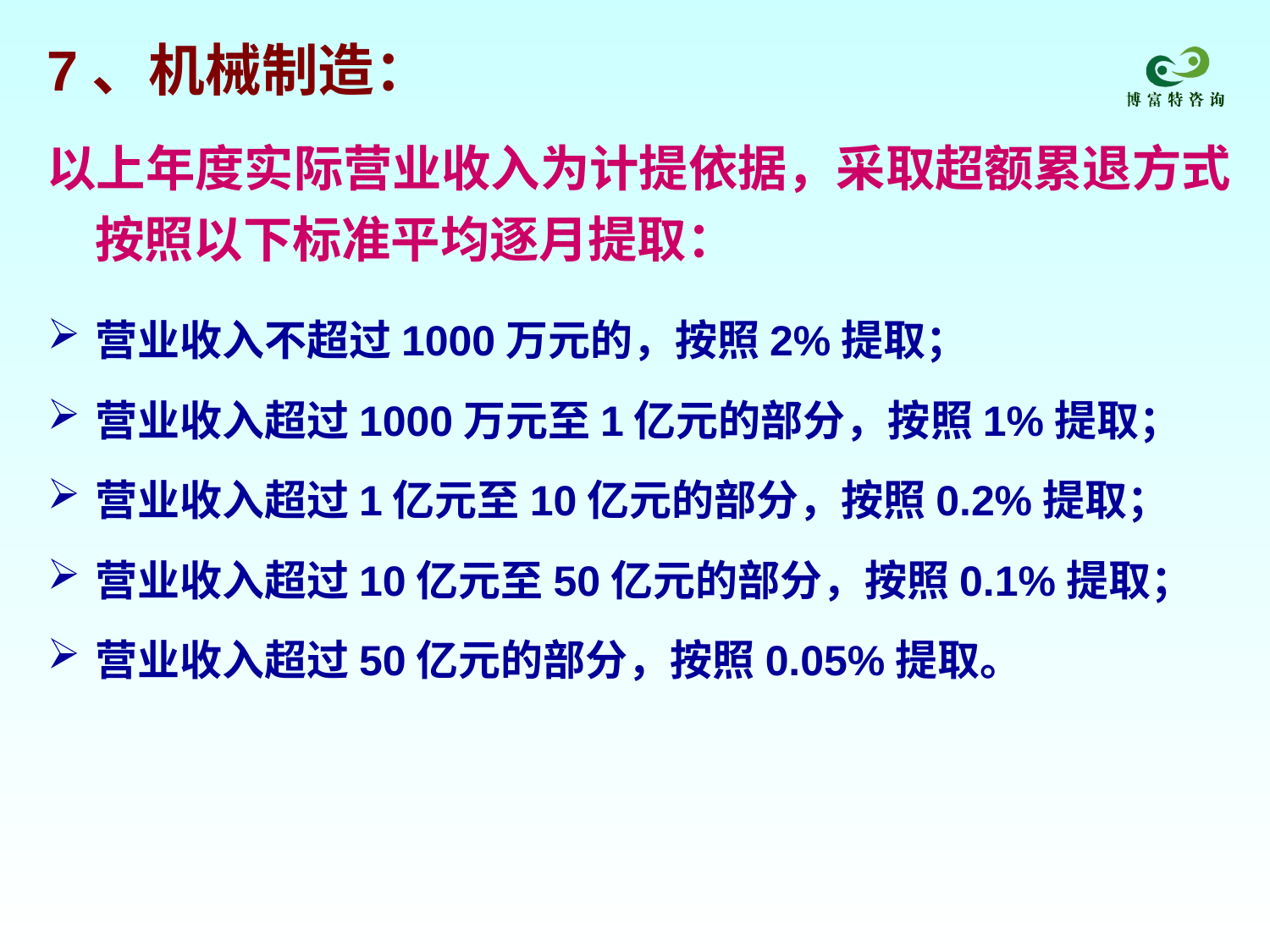

7、机械制造：
以上年度实际营业收入为计提依据，采取超额累退方式按照以下标准平均逐月提取：
营业收入不超过1000万元的，按照2%提取；
营业收入超过1000万元至1亿元的部分，按照1%提取；
营业收入超过1亿元至10亿元的部分，按照0.2%提取；
营业收入超过10亿元至50亿元的部分，按照0.1%提取；
营业收入超过50亿元的部分，按照0.05%提取。